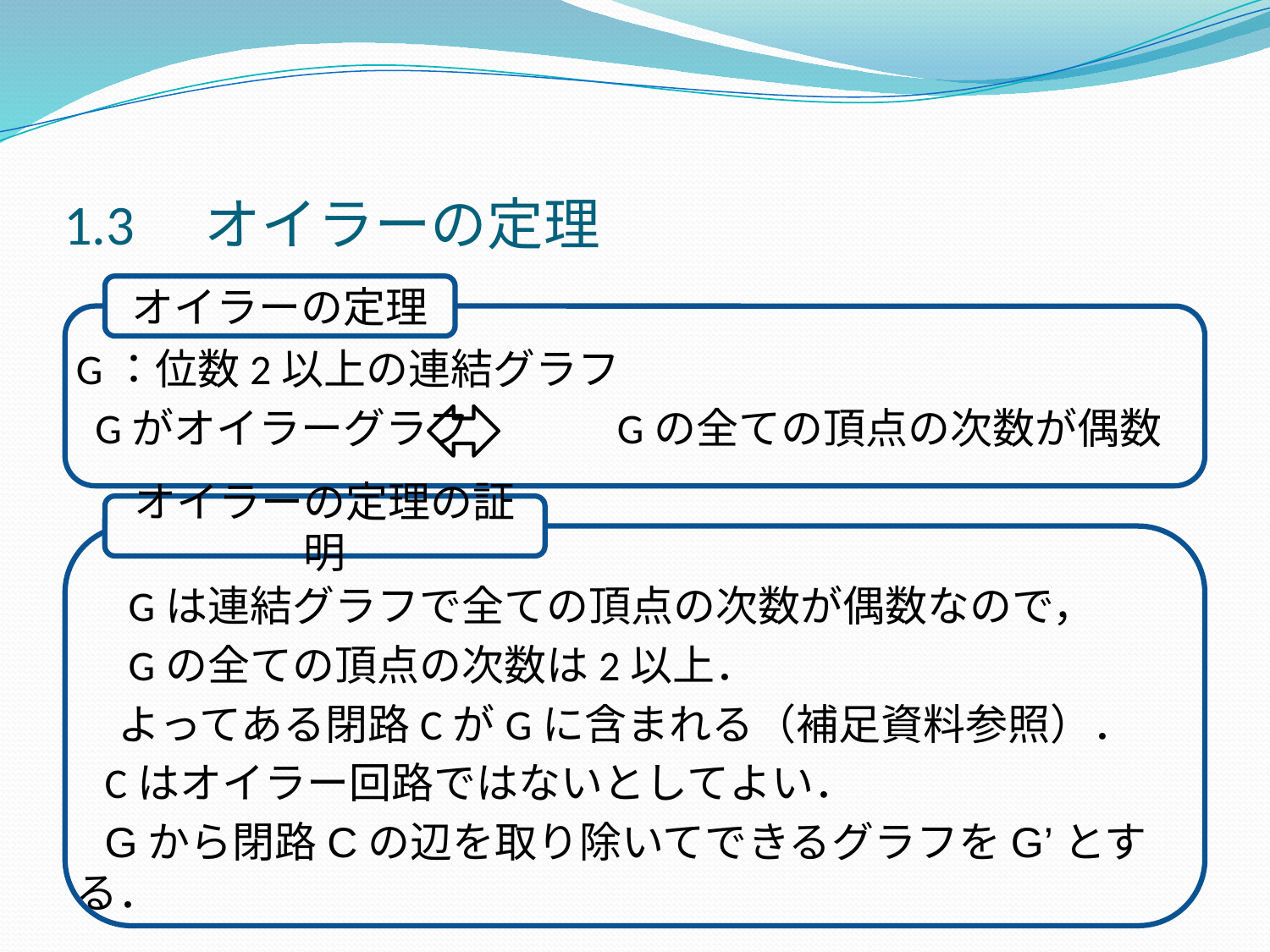

# 1.3　オイラーの定理

オイラーの定理

G：位数2以上の連結グラフ
  Gがオイラーグラフ　　　 Gの全ての頂点の次数が偶数

　Gは連結グラフで全ての頂点の次数が偶数なので，
　Gの全ての頂点の次数は2以上．
　よってある閉路CがGに含まれる（補足資料参照）．
   Cはオイラー回路ではないとしてよい．
   Gから閉路Cの辺を取り除いてできるグラフをG’とする．

オイラーの定理の証明